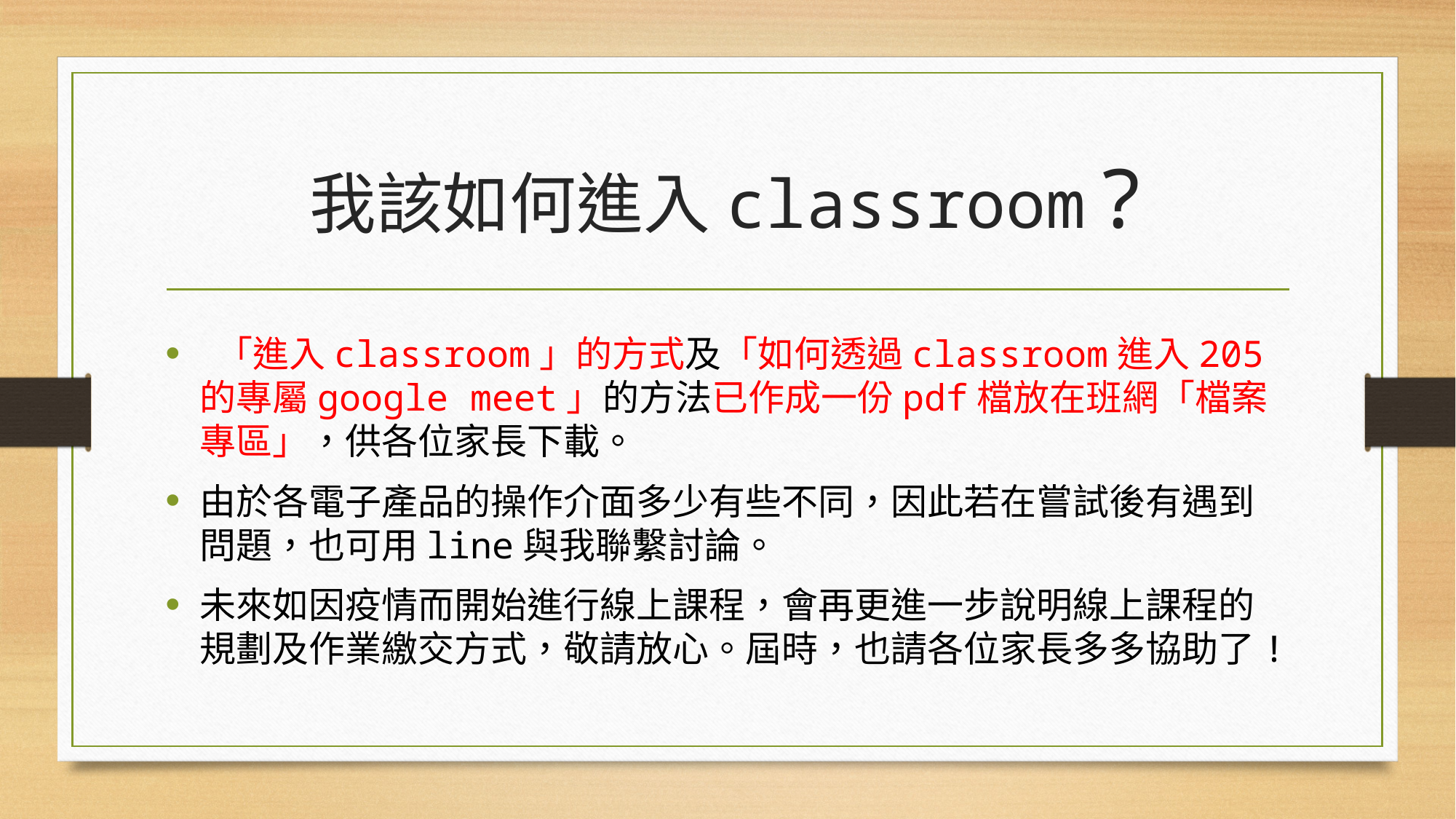

# 我該如何進入classroom ?
 「進入classroom」的方式及「如何透過classroom進入205的專屬google meet」的方法已作成一份pdf檔放在班網「檔案專區」，供各位家長下載。
由於各電子產品的操作介面多少有些不同，因此若在嘗試後有遇到問題，也可用line與我聯繫討論。
未來如因疫情而開始進行線上課程，會再更進一步說明線上課程的規劃及作業繳交方式，敬請放心。屆時，也請各位家長多多協助了!